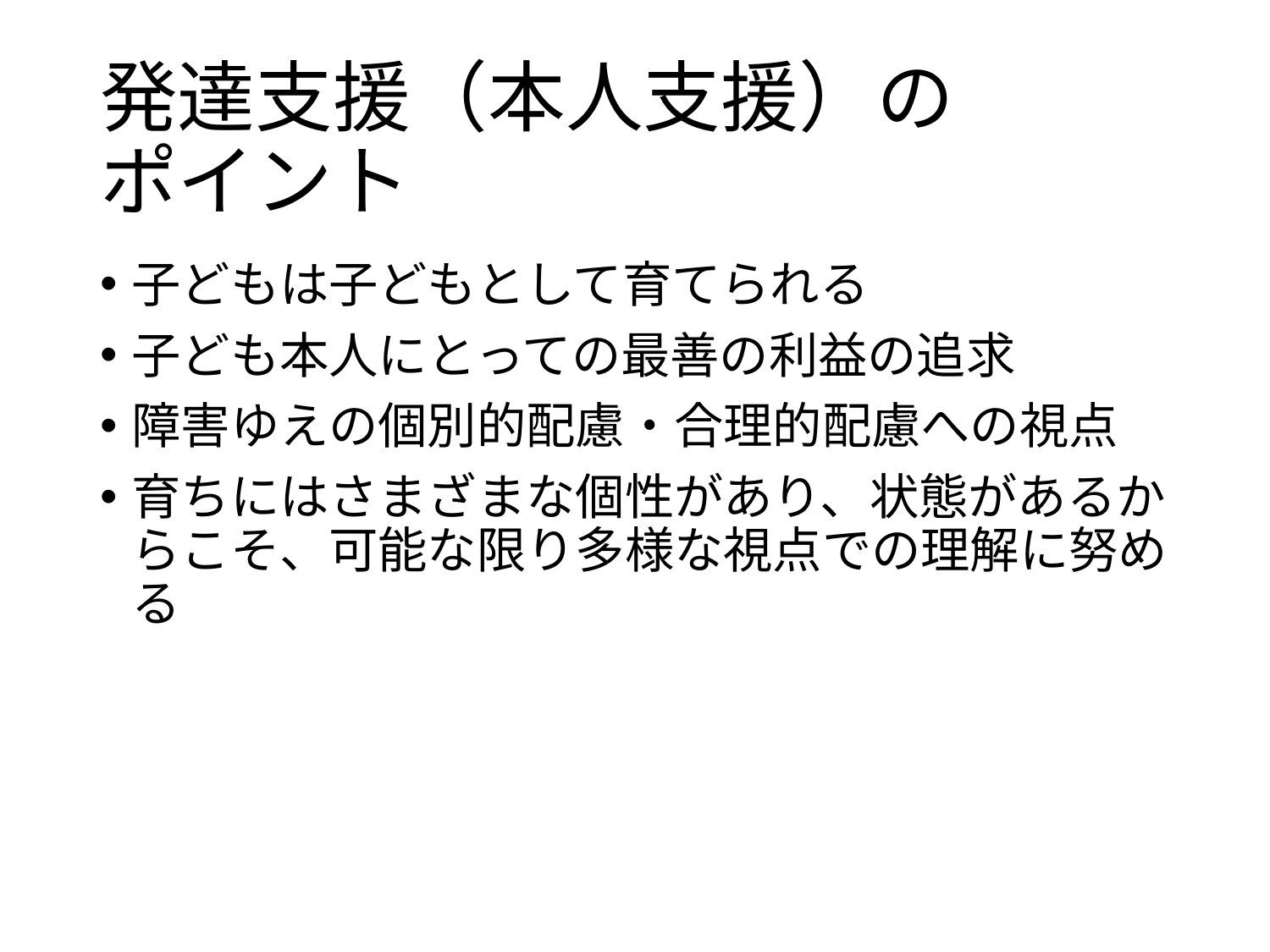

# 発達支援（本人支援）の ポイント
子どもは子どもとして育てられる
子ども本人にとっての最善の利益の追求
障害ゆえの個別的配慮・合理的配慮への視点
育ちにはさまざまな個性があり、状態があるからこそ、可能な限り多様な視点での理解に努める